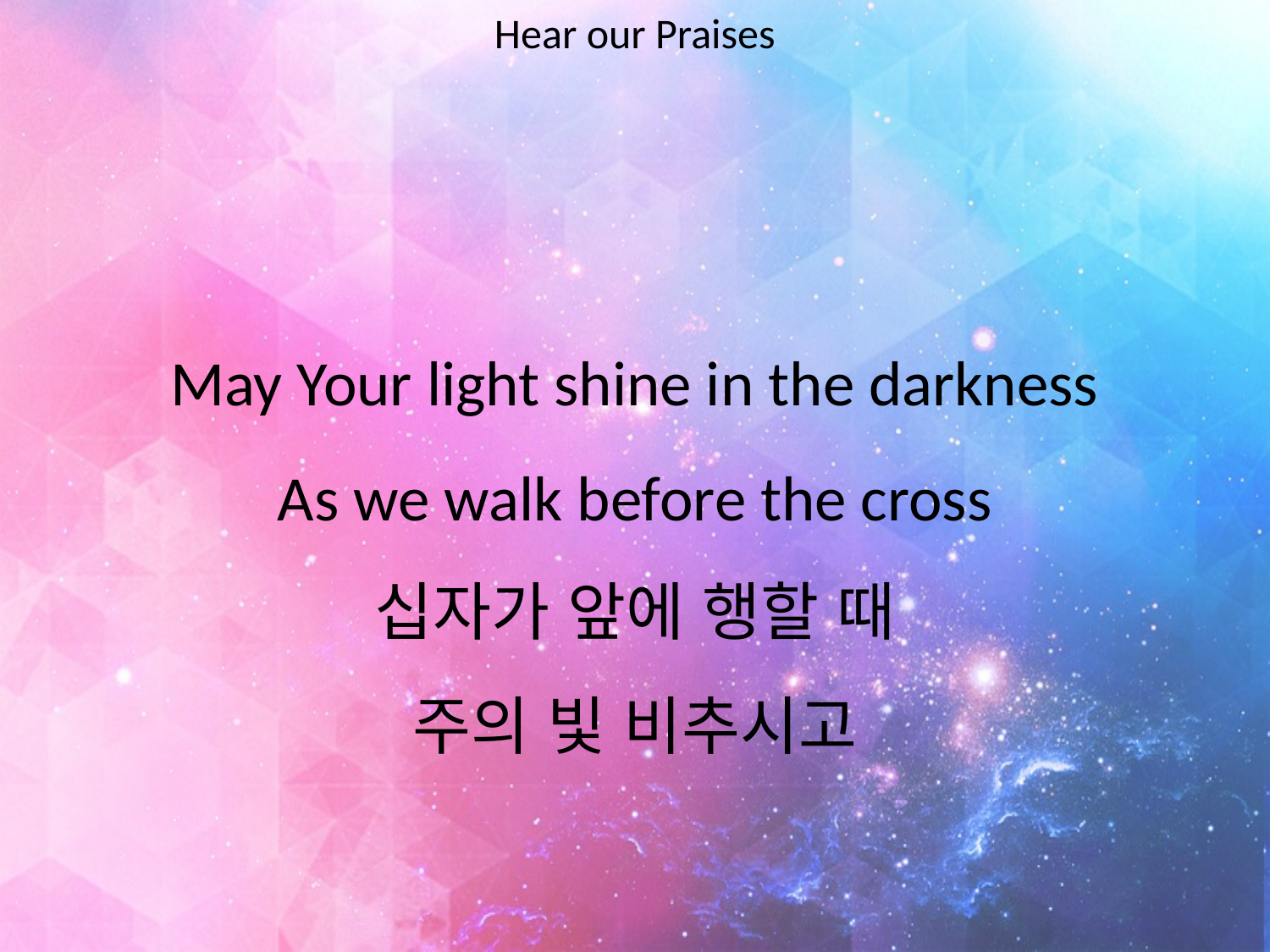

Hear our Praises
#
May Your light shine in the darkness
As we walk before the cross
십자가 앞에 행할 때
주의 빛 비추시고